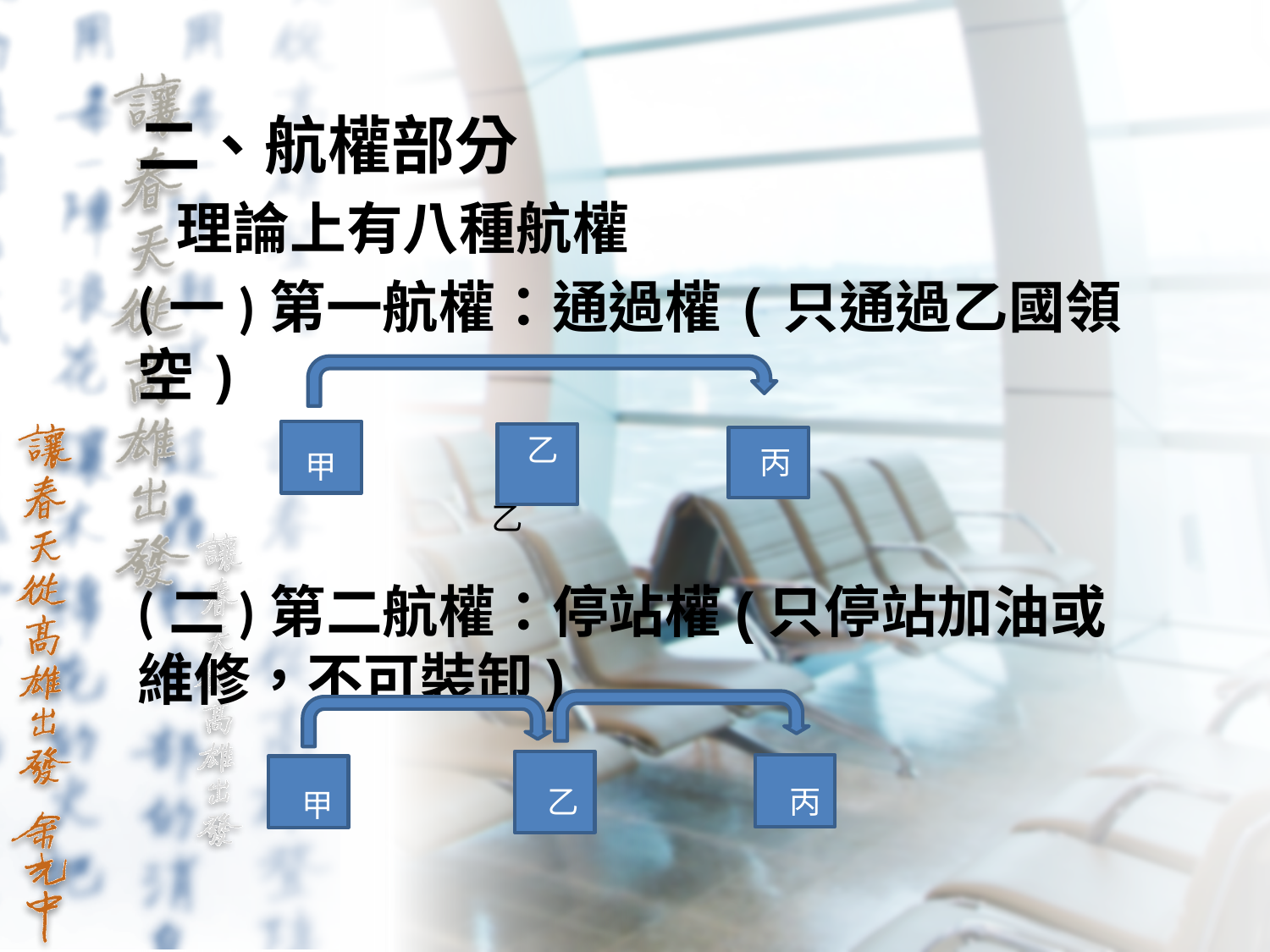

二、航權部分
  理論上有八種航權
(一)第一航權：通過權(只通過乙國領空)

(二)第二航權：停站權(只停站加油或維修，不可裝卸)

乙

丙
甲
乙

乙
丙
甲